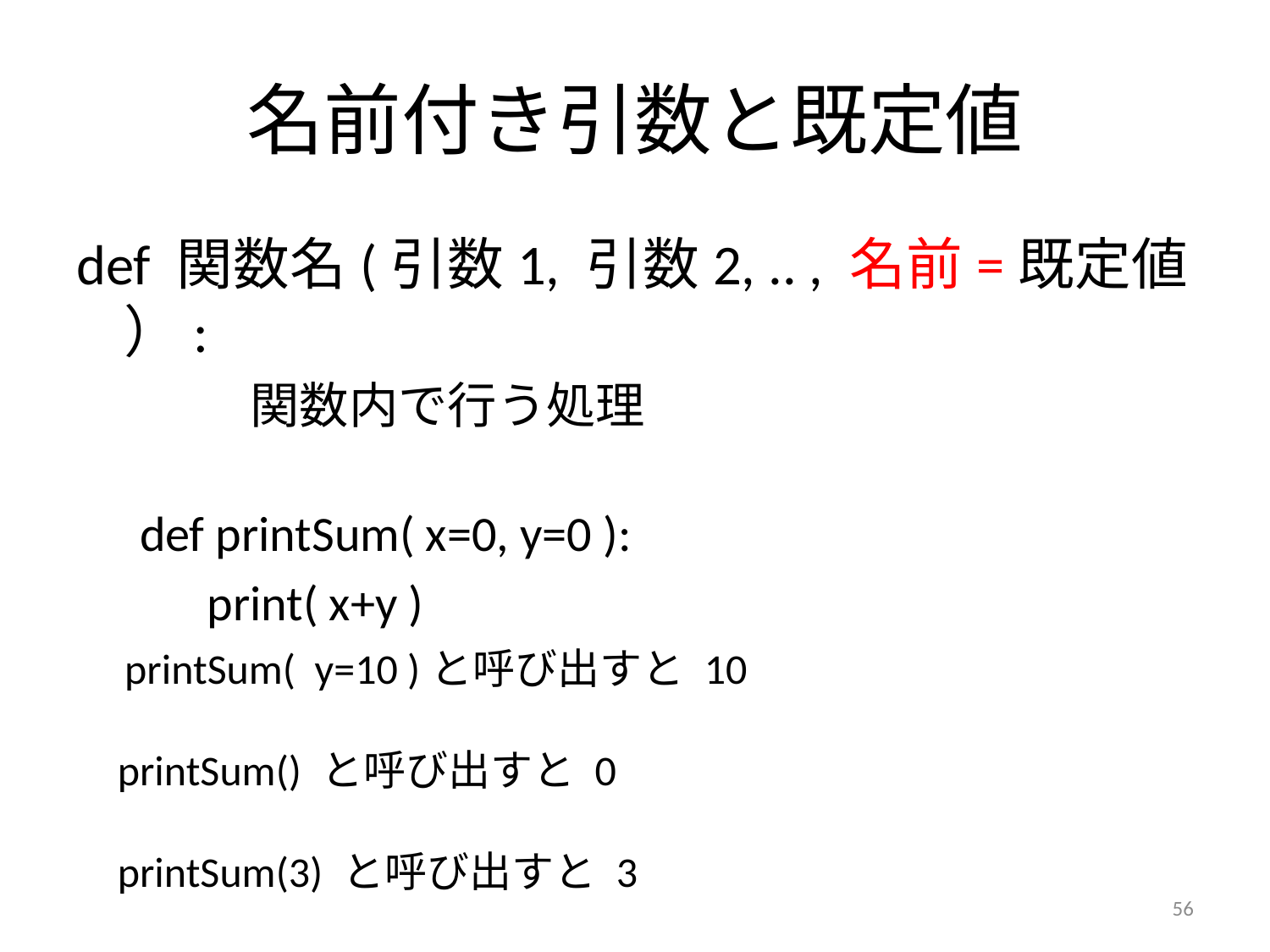

# 名前付き引数と既定値
def 関数名(引数1, 引数2, .. , 名前=既定値 ）:
         関数内で行う処理
def printSum( x=0, y=0 ):
      print( x+y )
 printSum(  y=10 )と呼び出すと 10

printSum() と呼び出すと 0

printSum(3) と呼び出すと 3
56